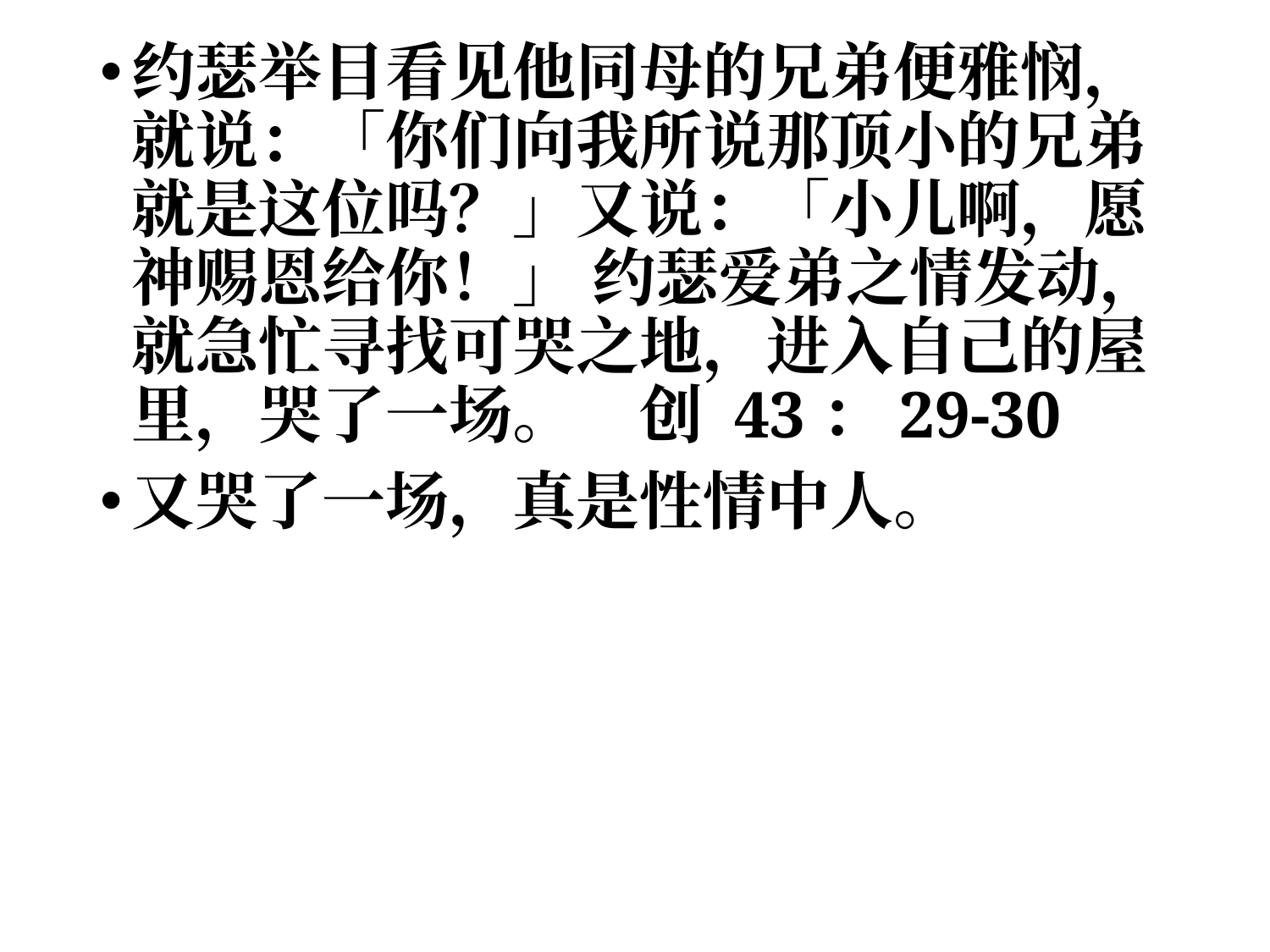

约瑟举目看见他同母的兄弟便雅悯，就说：「你们向我所说那顶小的兄弟就是这位吗？」又说：「小儿啊，愿神赐恩给你！」 约瑟爱弟之情发动，就急忙寻找可哭之地，进入自己的屋里，哭了一场。 	创 43：29-30
又哭了一场，真是性情中人。